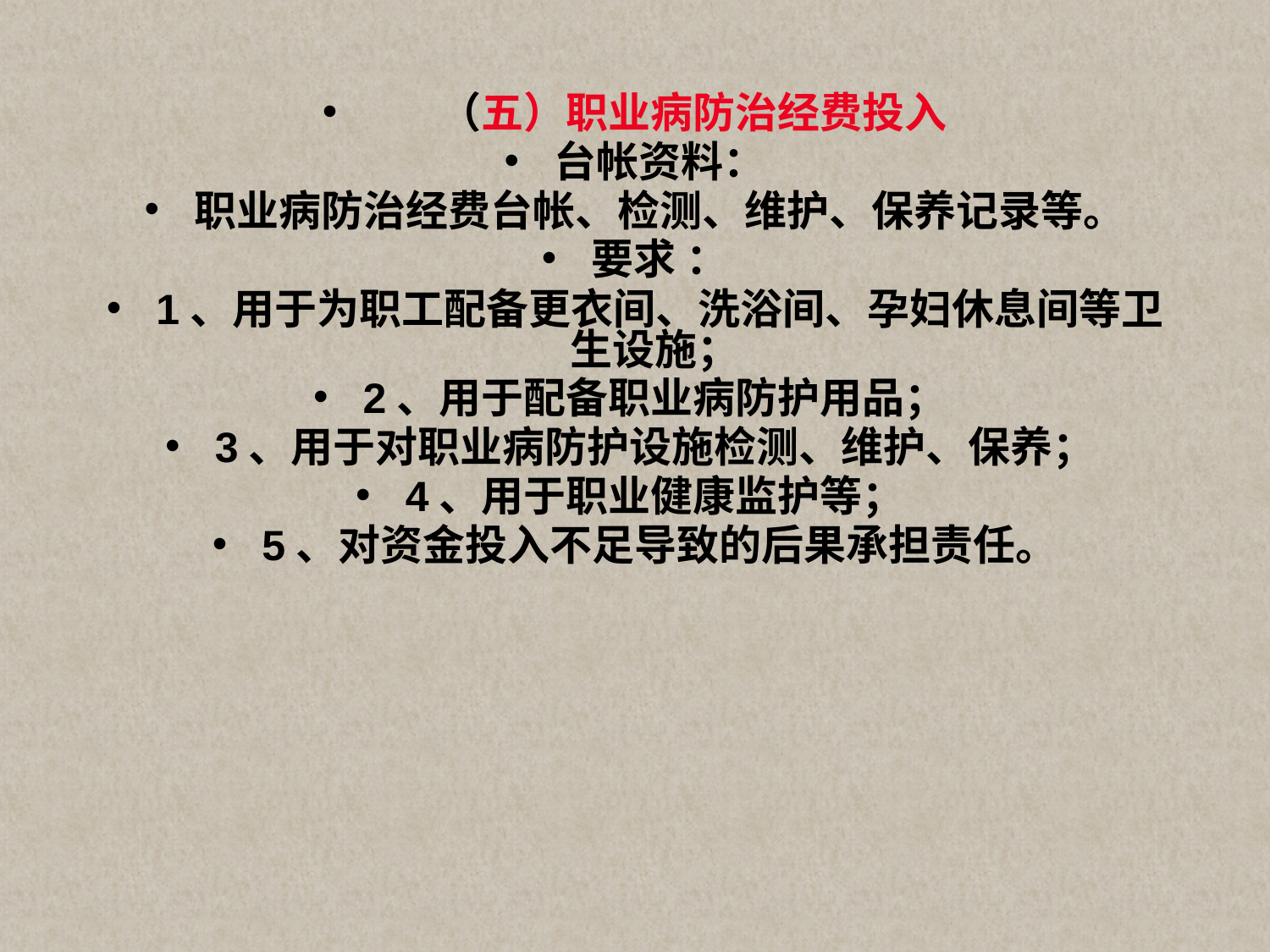

（五）职业病防治经费投入
台帐资料：
职业病防治经费台帐、检测、维护、保养记录等。
要求 ：
1、用于为职工配备更衣间、洗浴间、孕妇休息间等卫生设施；
2、用于配备职业病防护用品；
3、用于对职业病防护设施检测、维护、保养；
4、用于职业健康监护等；
5、对资金投入不足导致的后果承担责任。